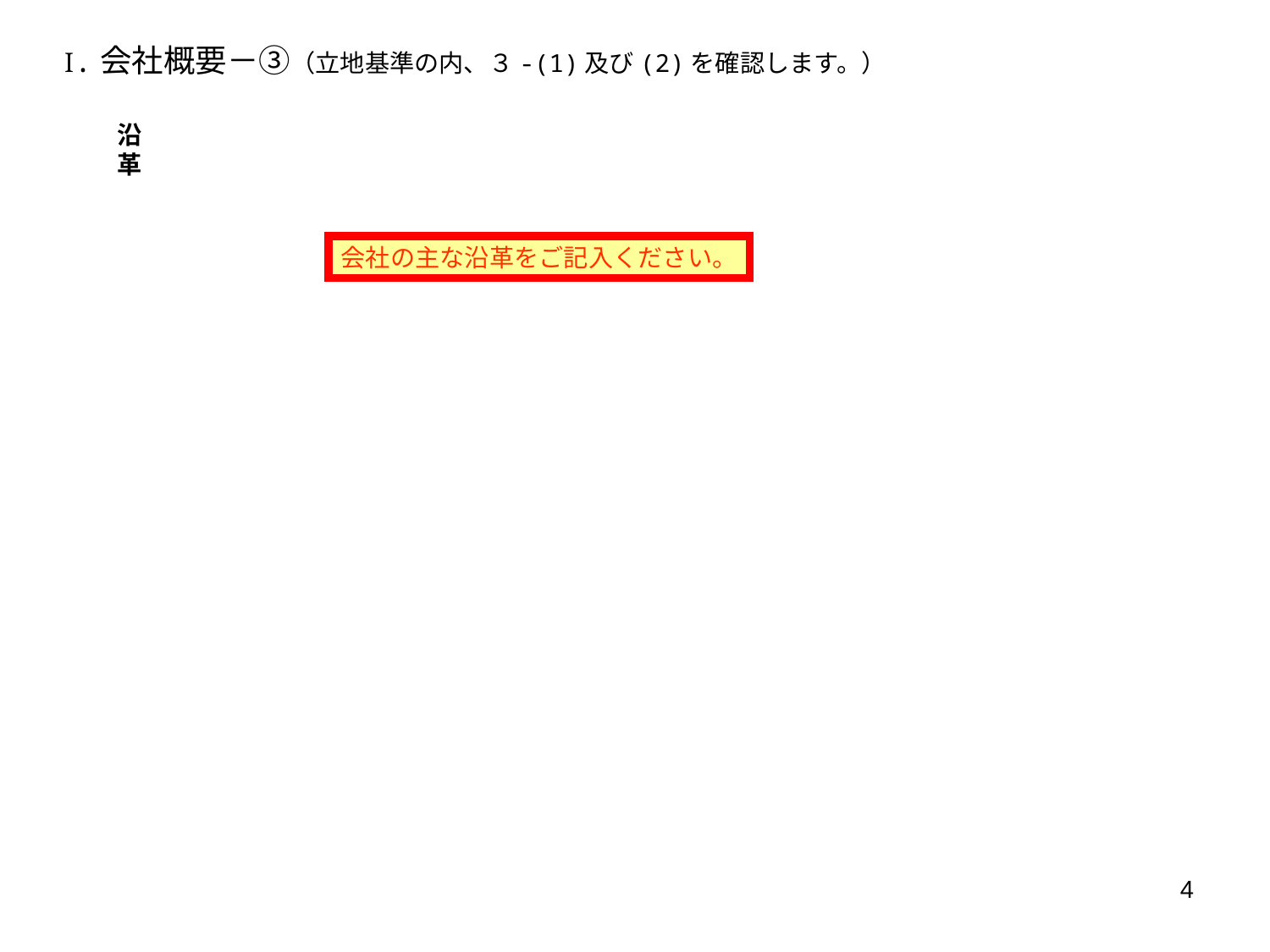

Ⅰ.会社概要－③（立地基準の内、３-(1)及び(2)を確認します。）
沿　　　　革
会社の主な沿革をご記入ください。
4